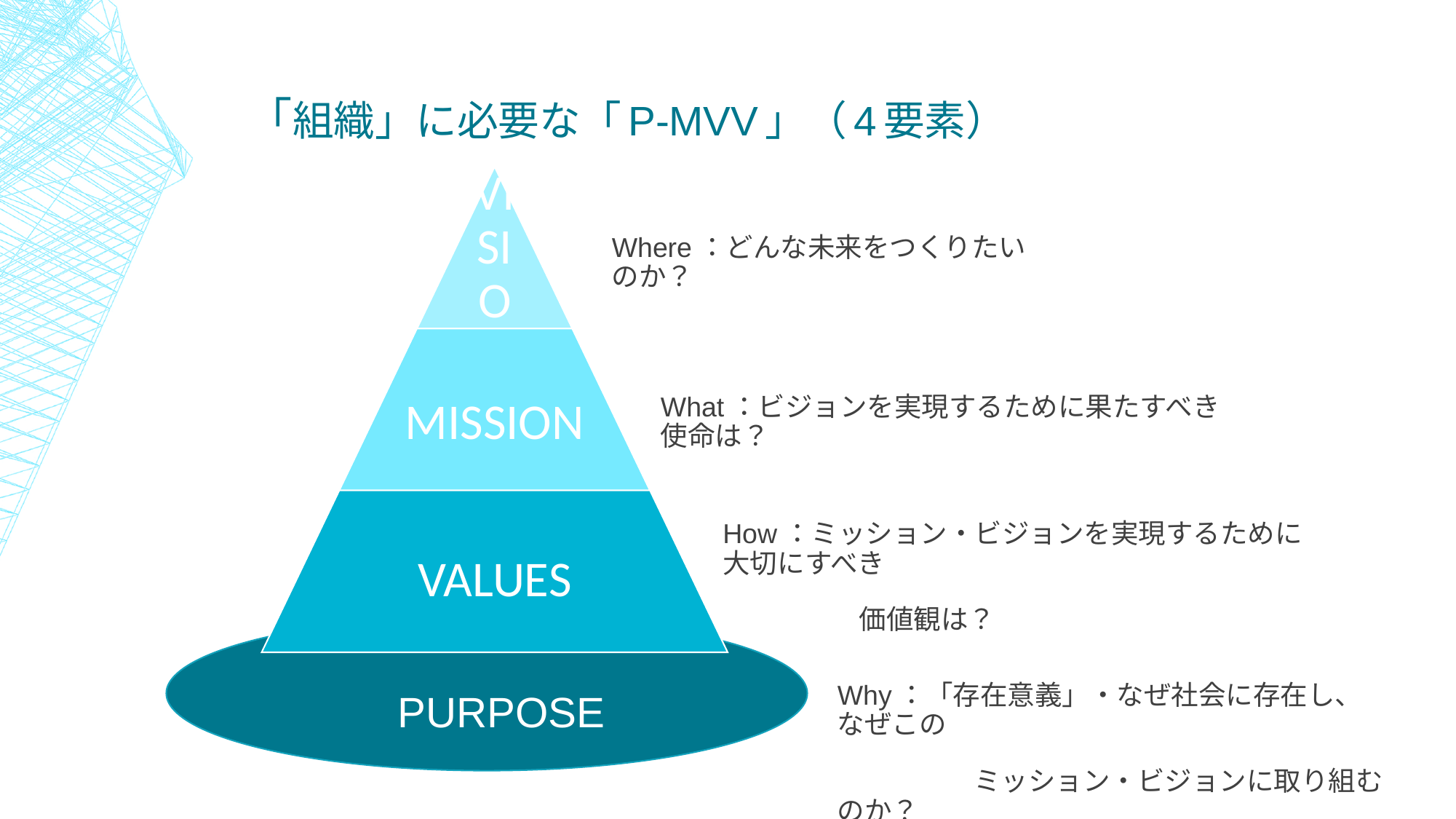

# 「組織」に必要な「P-MVV」（4要素）
VISION
MISSION
VALUES
Where：どんな未来をつくりたいのか？
What：ビジョンを実現するために果たすべき使命は？
How：ミッション・ビジョンを実現するために大切にすべき
　　　　　価値観は？
PURPOSE
Why：「存在意義」・なぜ社会に存在し、なぜこの
　　　　　ミッション・ビジョンに取り組むのか？
PURPOSE